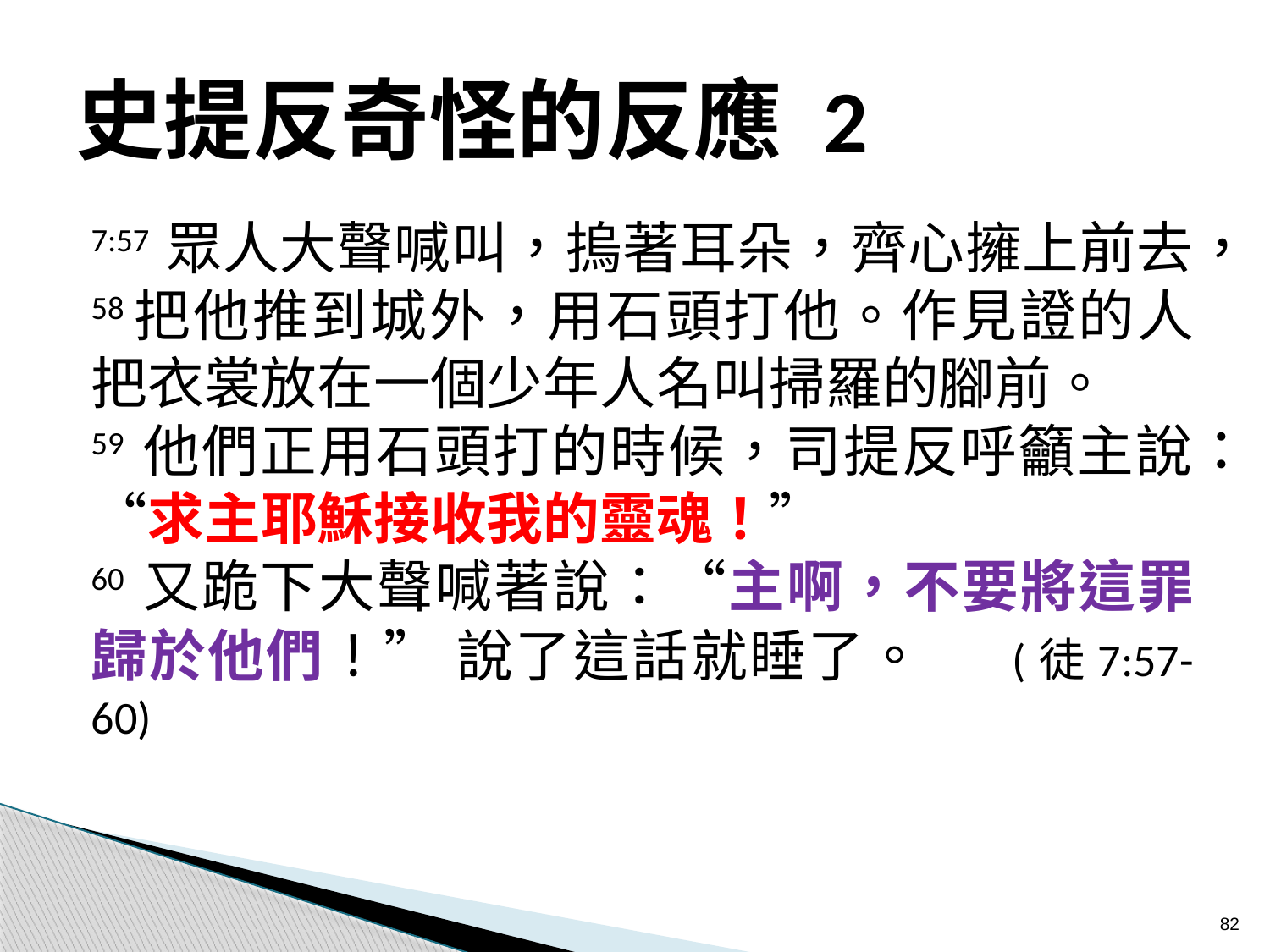

# 史提反奇怪的反應 2
7:57 眾人大聲喊叫，摀著耳朵，齊心擁上前去，58把他推到城外，用石頭打他。作見證的人把衣裳放在一個少年人名叫掃羅的腳前。
59 他們正用石頭打的時候，司提反呼籲主說：“求主耶穌接收我的靈魂！”
60 又跪下大聲喊著說：“主啊，不要將這罪歸於他們！” 說了這話就睡了。	(徒7:57-60)

82